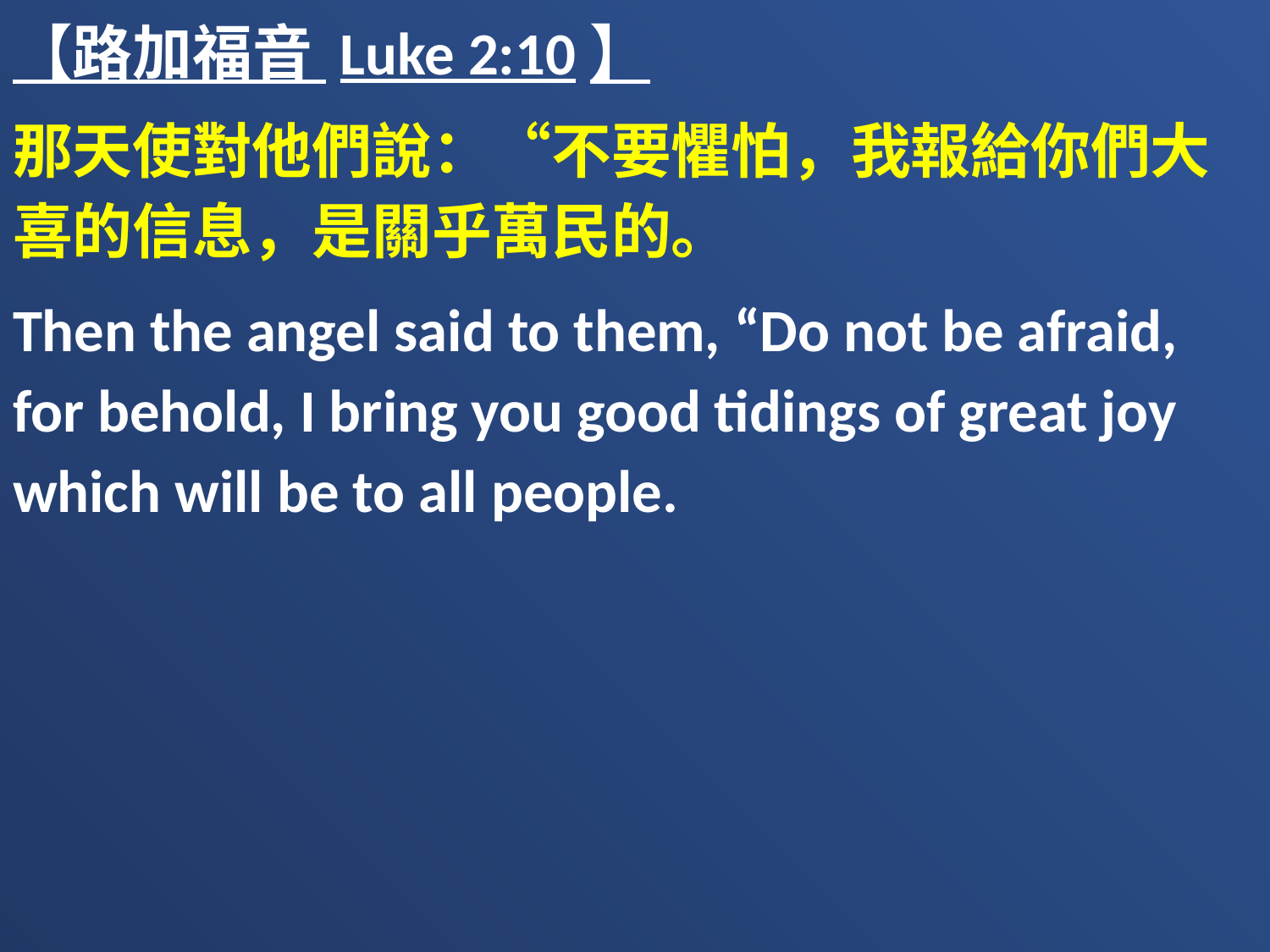

【路加福音 Luke 2:10】
那天使對他們說：“不要懼怕，我報給你們大喜的信息，是關乎萬民的。
Then the angel said to them, “Do not be afraid, for behold, I bring you good tidings of great joy which will be to all people.